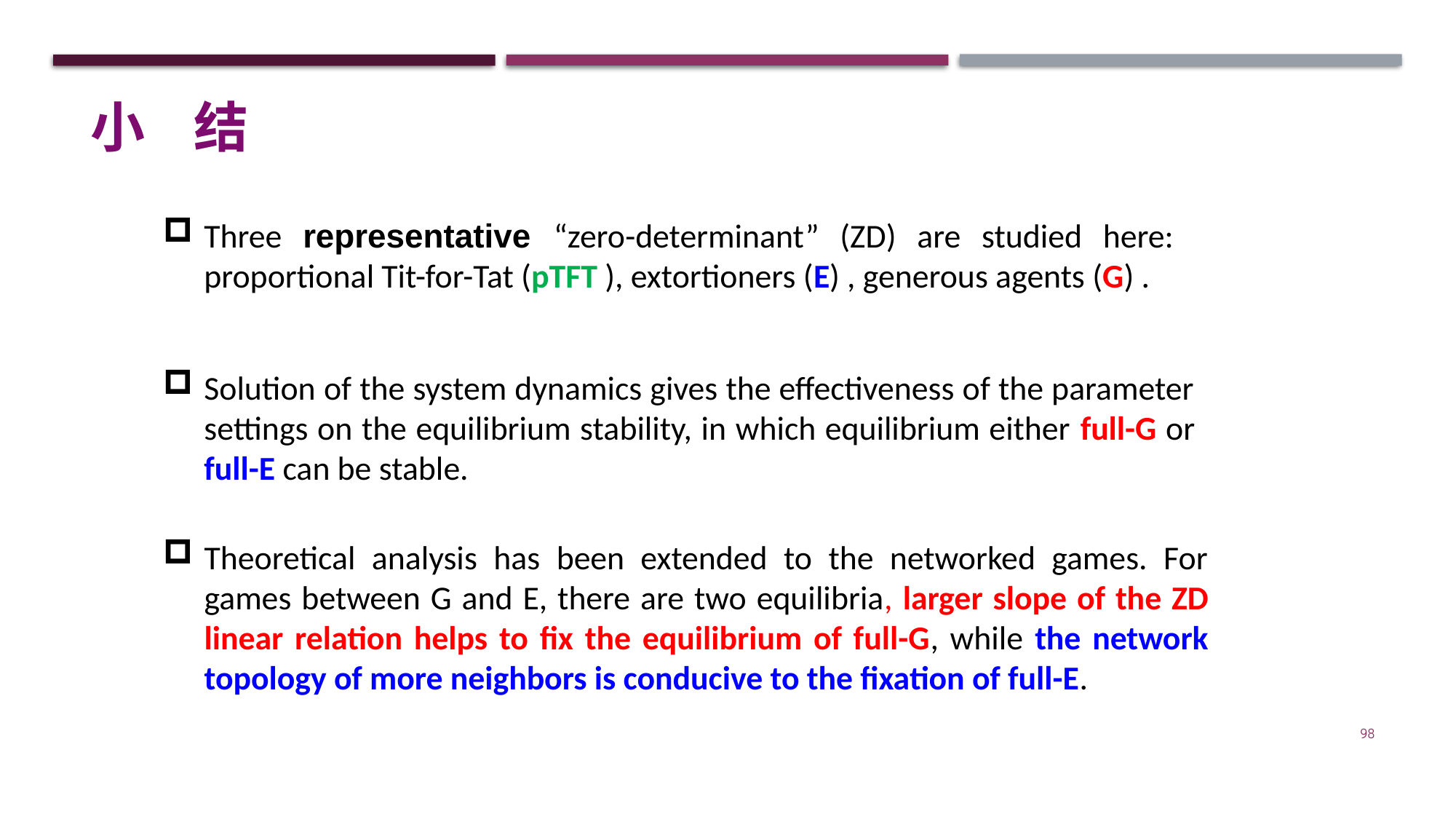

小    结
Three representative “zero-determinant” (ZD) are studied here:  proportional Tit-for-Tat (pTFT ), extortioners (E) , generous agents (G) .
Solution of the system dynamics gives the effectiveness of the parameter settings on the equilibrium stability, in which equilibrium either full-G or full-E can be stable.
Theoretical analysis has been extended to the networked games. For games between G and E, there are two equilibria, larger slope of the ZD linear relation helps to ﬁx the equilibrium of full-G, while the network topology of more neighbors is conducive to the ﬁxation of full-E.
98